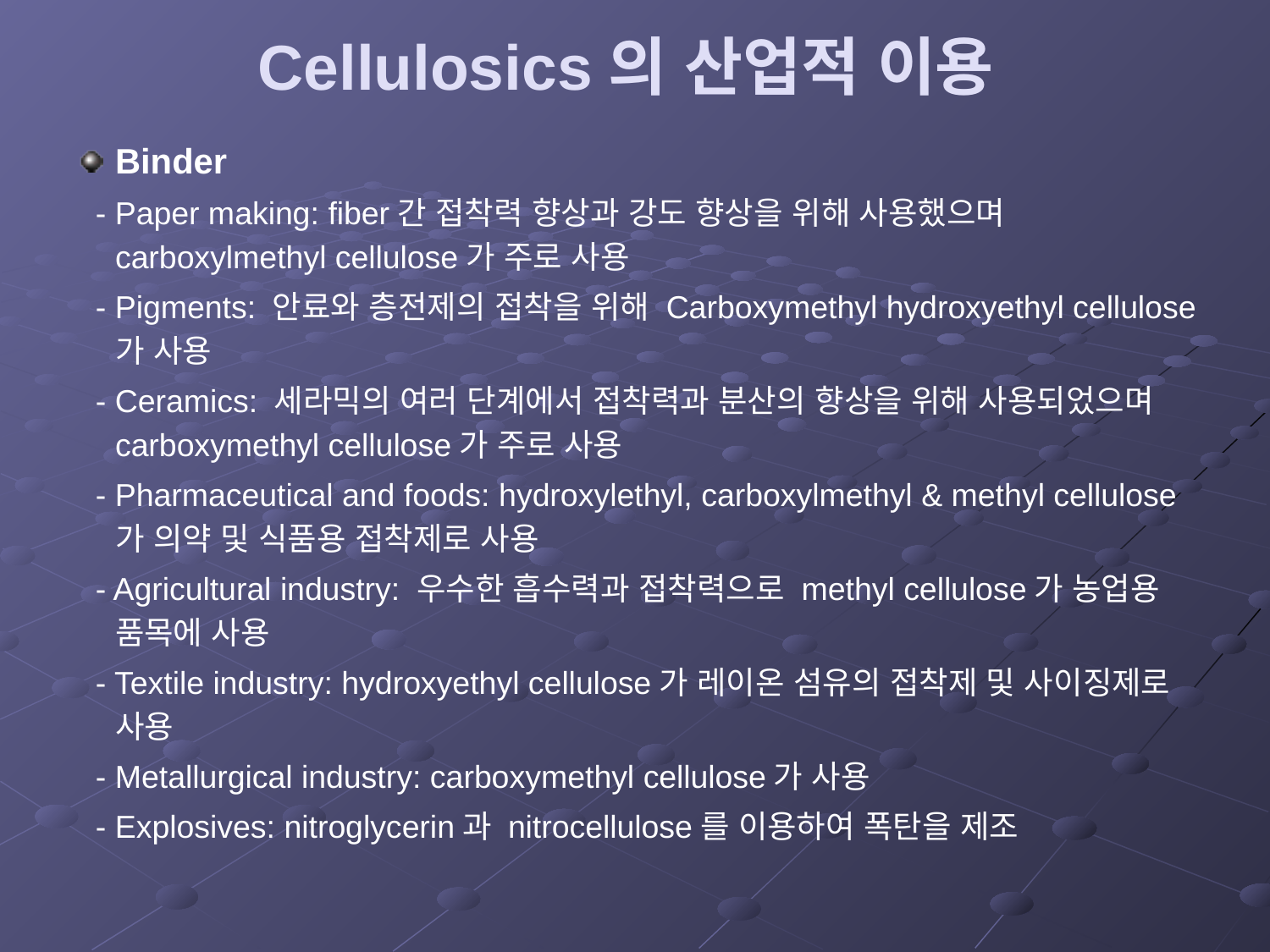

# Cellulosics의 산업적 이용
Binder
  - Paper making: fiber간 접착력 향상과 강도 향상을 위해 사용했으며 carboxylmethyl cellulose가 주로 사용
  - Pigments: 안료와 층전제의 접착을 위해 Carboxymethyl hydroxyethyl cellulose가 사용
  - Ceramics: 세라믹의 여러 단계에서 접착력과 분산의 향상을 위해 사용되었으며 carboxymethyl cellulose가 주로 사용
  - Pharmaceutical and foods: hydroxylethyl, carboxylmethyl & methyl cellulose가 의약 및 식품용 접착제로 사용
  - Agricultural industry: 우수한 흡수력과 접착력으로 methyl cellulose가 농업용 품목에 사용
  - Textile industry: hydroxyethyl cellulose가 레이온 섬유의 접착제 및 사이징제로 사용
  - Metallurgical industry: carboxymethyl cellulose가 사용
  - Explosives: nitroglycerin과 nitrocellulose를 이용하여 폭탄을 제조